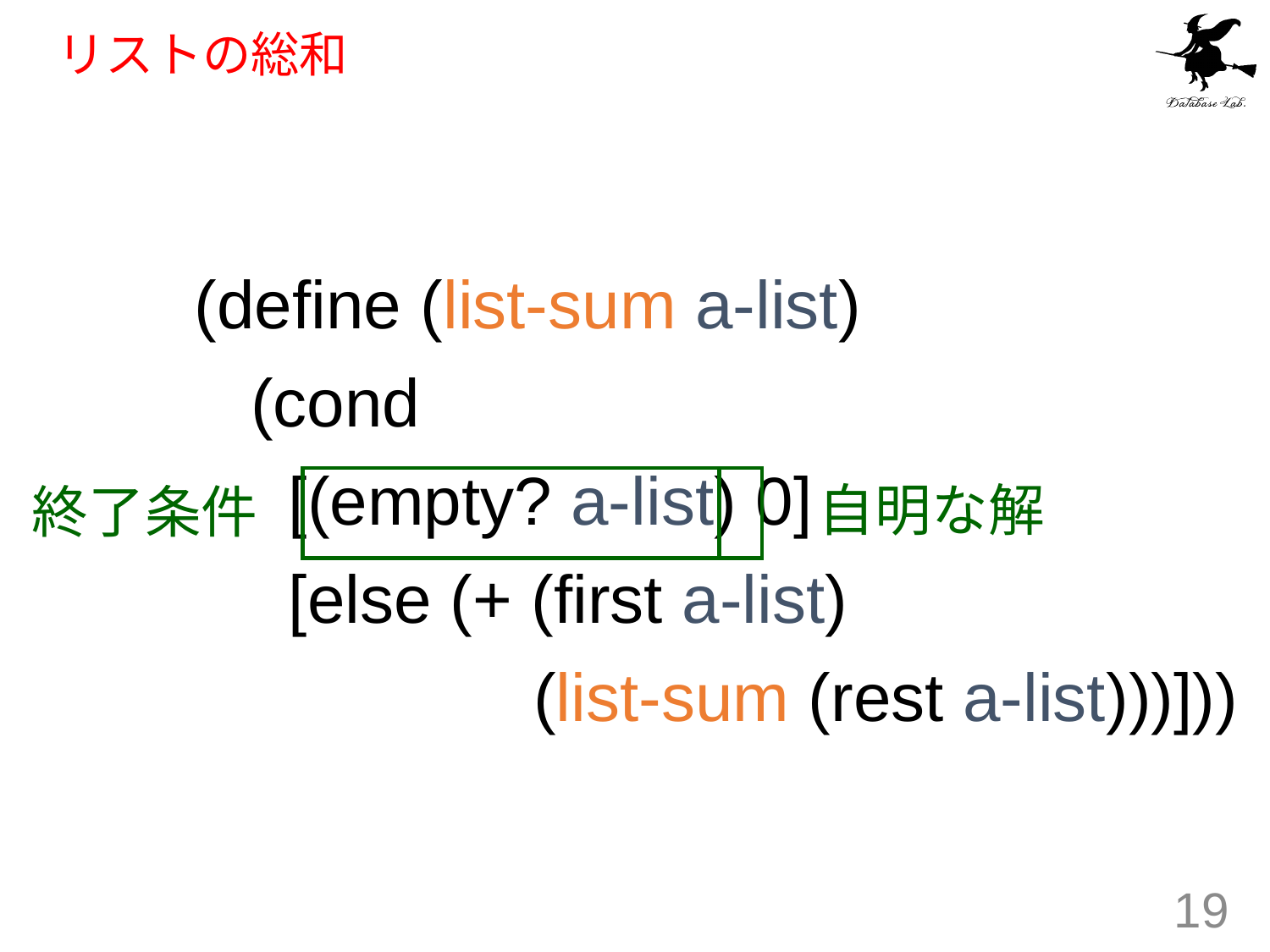

# リストの総和
(define (list-sum a-list)
   (cond
     [(empty? a-list) 0]
     [else (+ (first a-list)
                  (list-sum (rest a-list)))]))

自明な解
終了条件
19